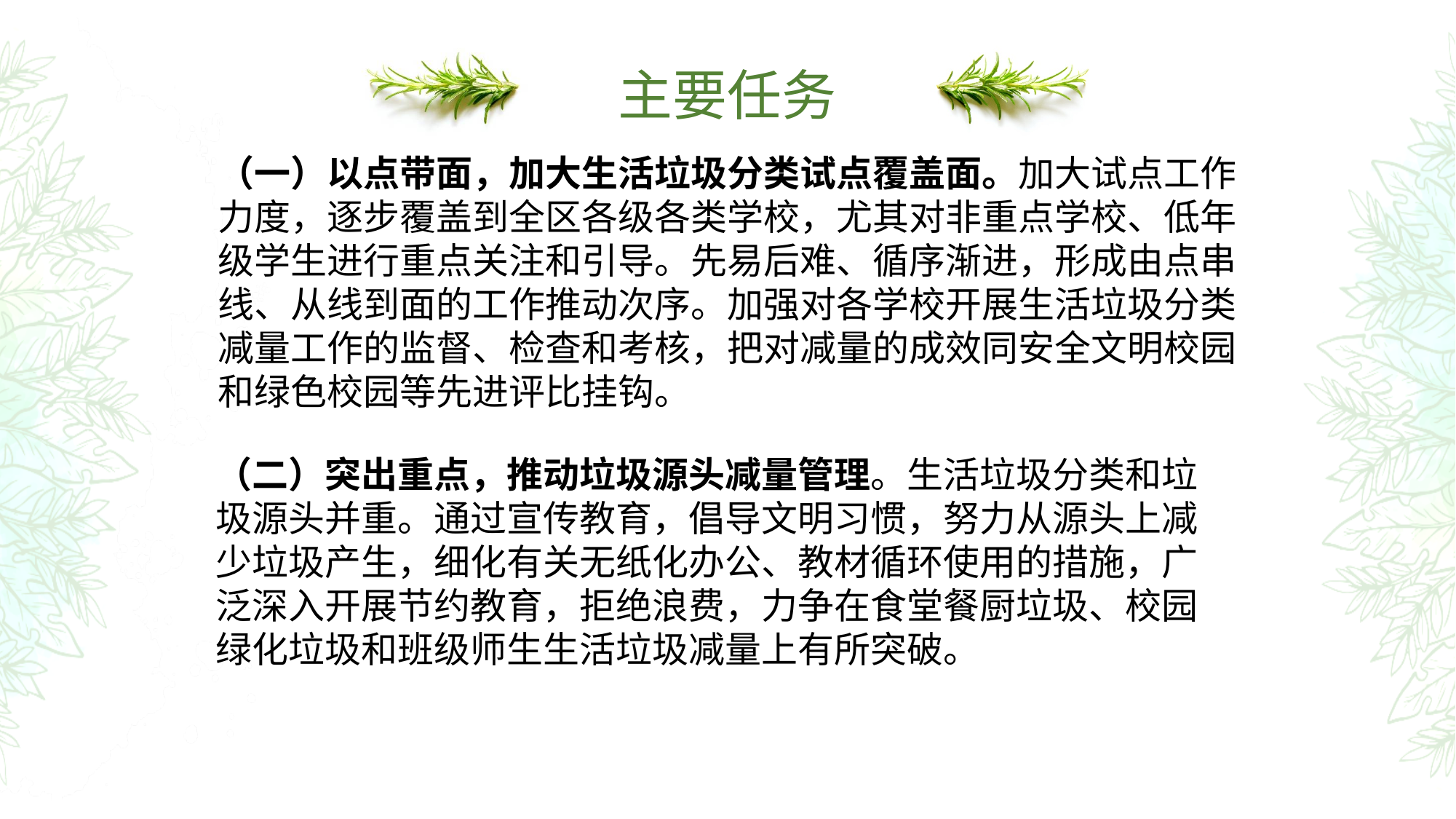

# 主要任务
（一）以点带面，加大生活垃圾分类试点覆盖面。加大试点工作力度，逐步覆盖到全区各级各类学校，尤其对非重点学校、低年级学生进行重点关注和引导。先易后难、循序渐进，形成由点串线、从线到面的工作推动次序。加强对各学校开展生活垃圾分类减量工作的监督、检查和考核，把对减量的成效同安全文明校园和绿色校园等先进评比挂钩。

（二）突出重点，推动垃圾源头减量管理。生活垃圾分类和垃圾源头并重。通过宣传教育，倡导文明习惯，努力从源头上减少垃圾产生，细化有关无纸化办公、教材循环使用的措施，广泛深入开展节约教育，拒绝浪费，力争在食堂餐厨垃圾、校园绿化垃圾和班级师生生活垃圾减量上有所突破。